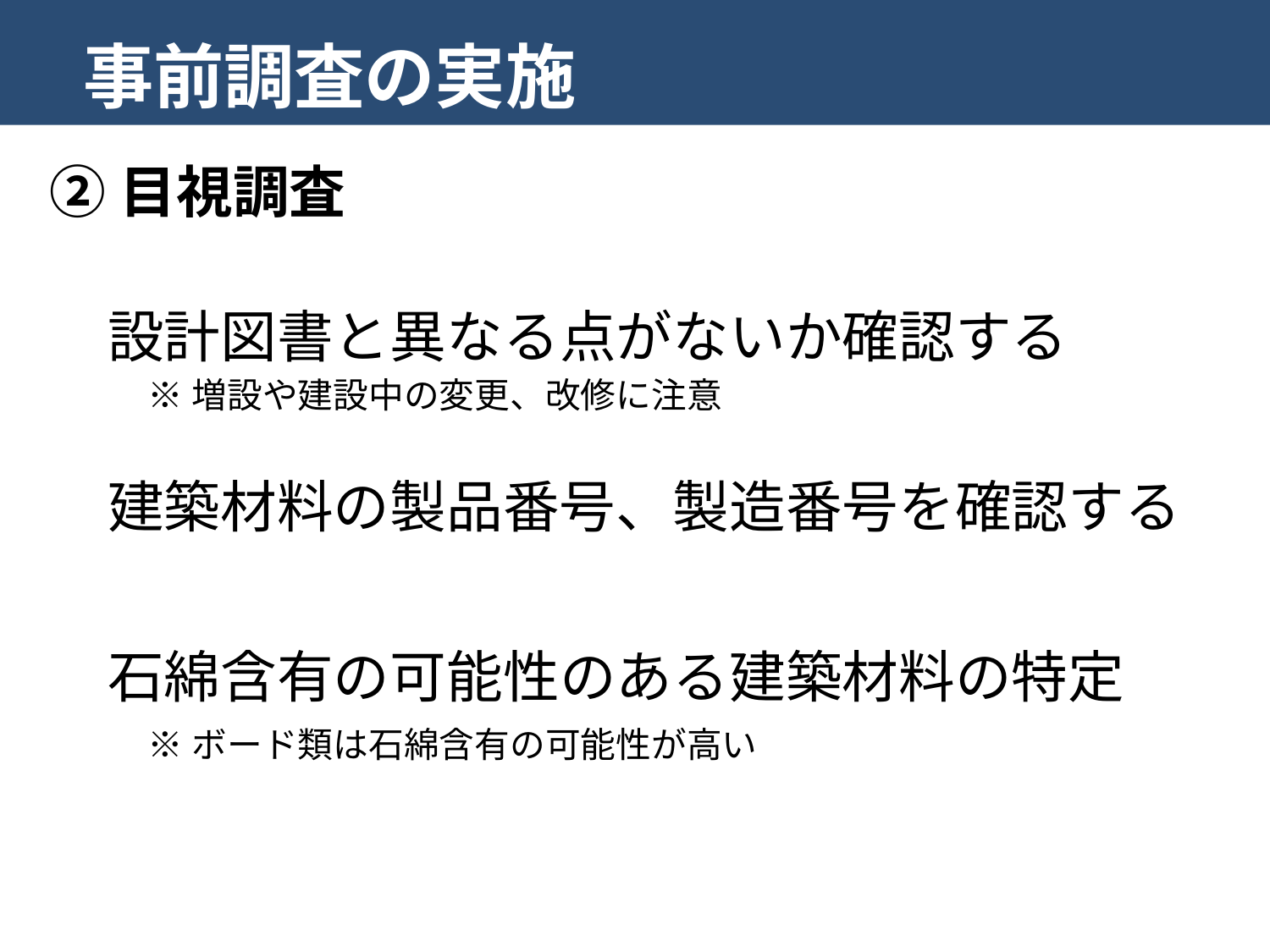

事前調査の実施
②目視調査
設計図書と異なる点がないか確認する
※増設や建設中の変更、改修に注意
建築材料の製品番号、製造番号を確認する
石綿含有の可能性のある建築材料の特定
※ボード類は石綿含有の可能性が高い